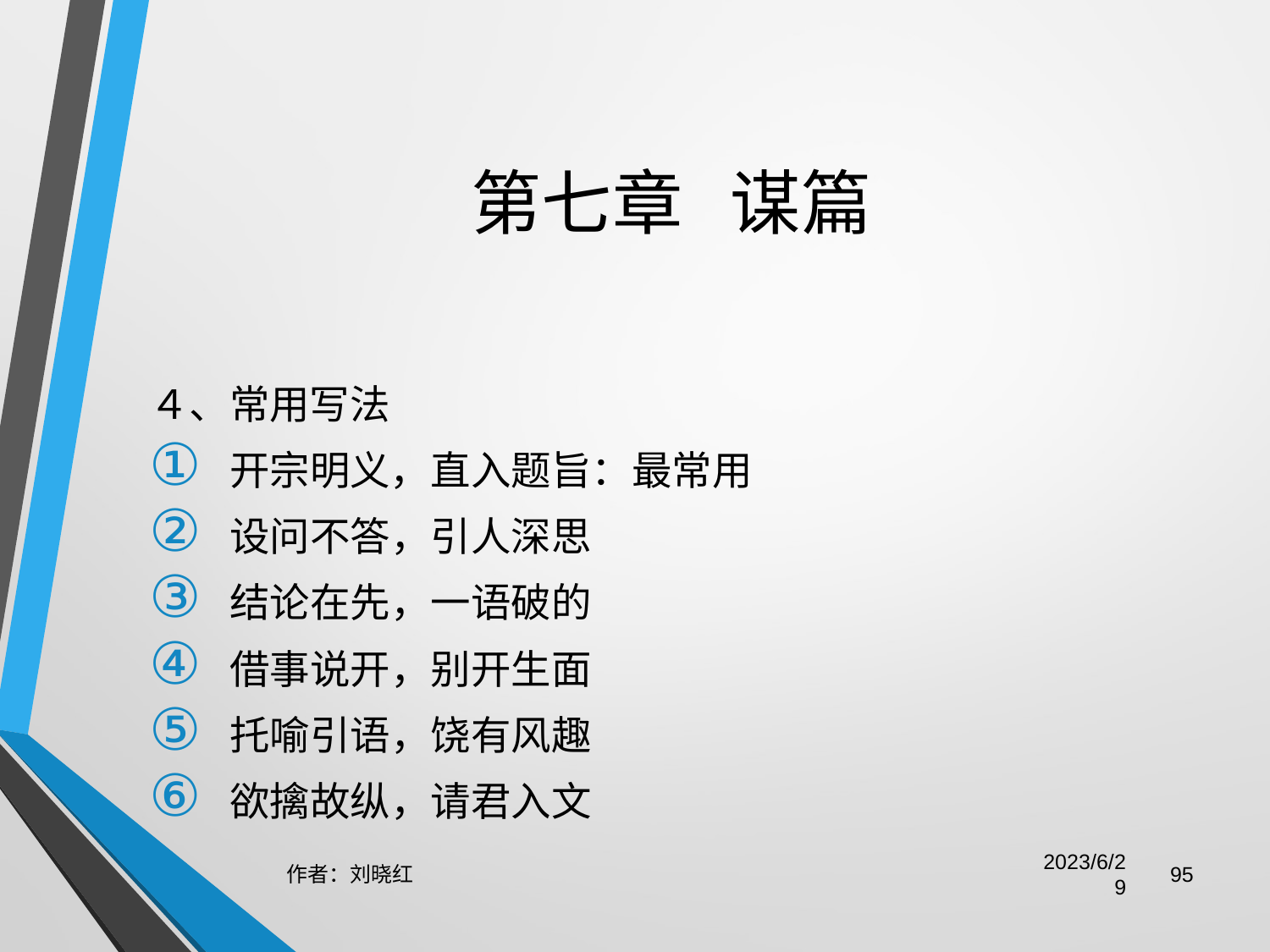

# 第七章   谋篇
４、常用写法
开宗明义，直入题旨：最常用
设问不答，引人深思
结论在先，一语破的
借事说开，别开生面
托喻引语，饶有风趣
欲擒故纵，请君入文
作者：刘晓红
2023/6/29
95